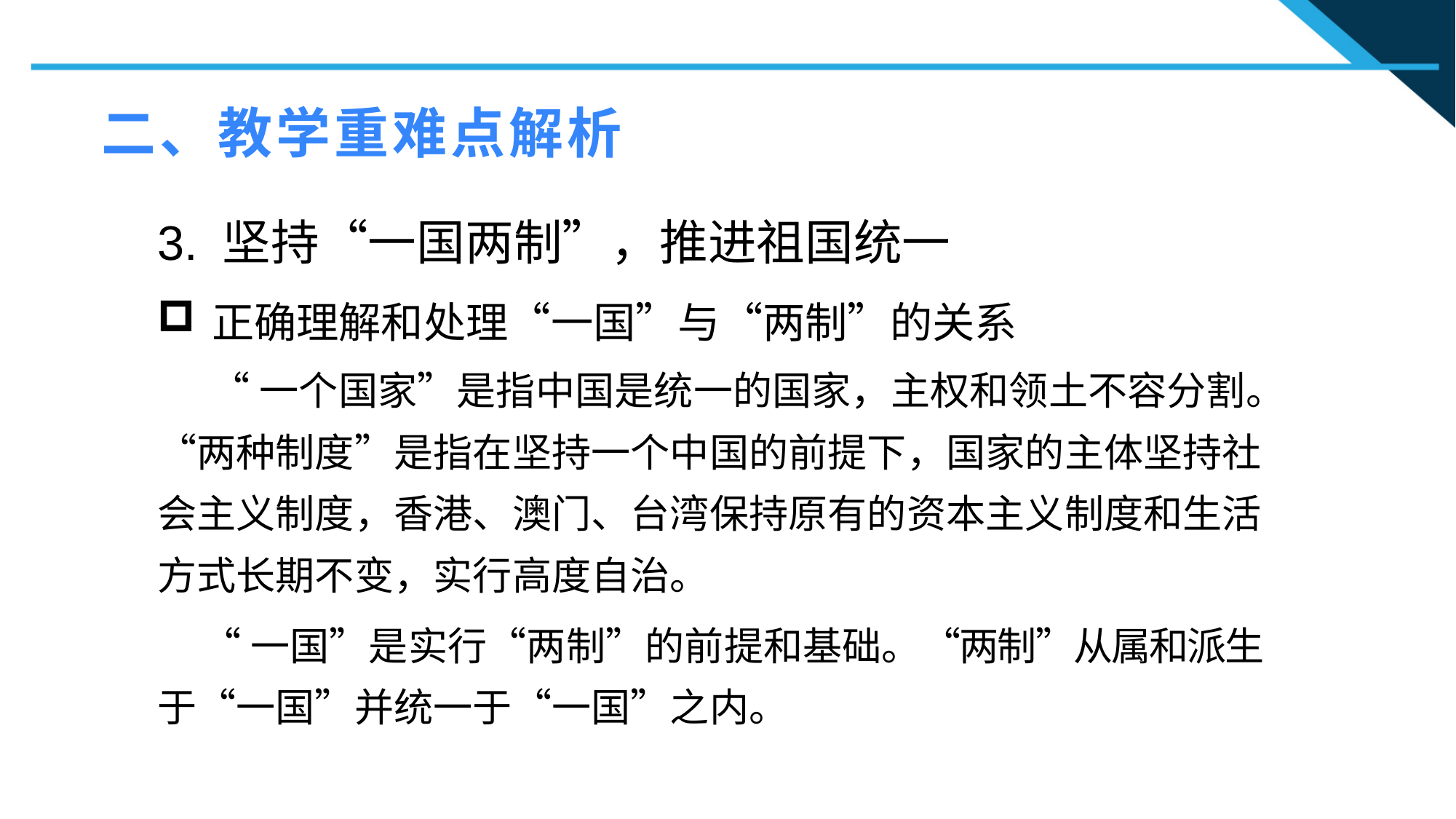

二、教学重难点解析
3. 坚持“一国两制”，推进祖国统一
正确理解和处理“一国”与“两制”的关系

1
      “一个国家”是指中国是统一的国家，主权和领土不容分割。“两种制度”是指在坚持一个中国的前提下，国家的主体坚持社会主义制度，香港、澳门、台湾保持原有的资本主义制度和生活方式长期不变，实行高度自治。
2
2
     “一国”是实行“两制”的前提和基础。“两制”从属和派生
于“一国”并统一于“一国”之内。
n